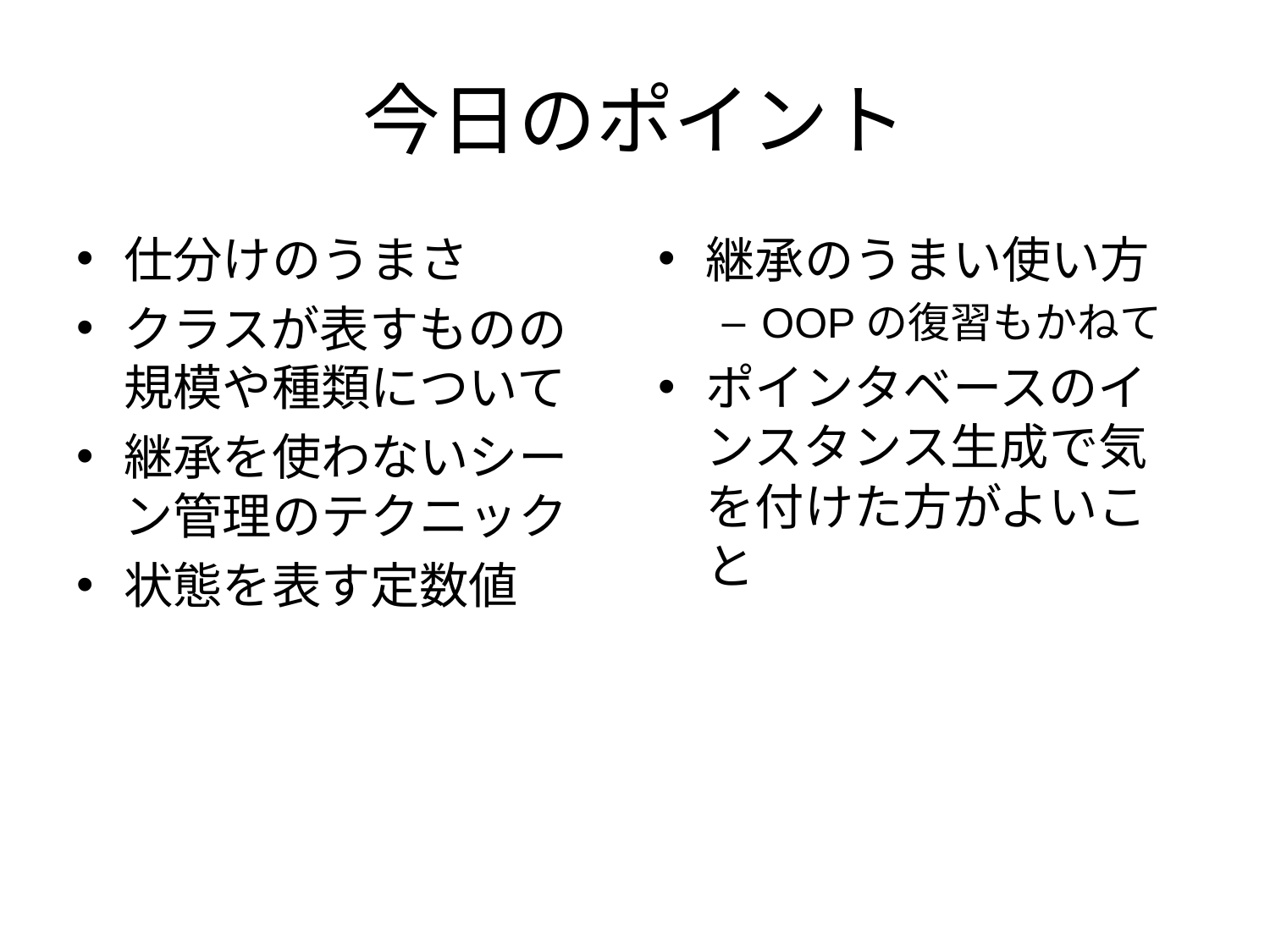

# 今日のポイント
仕分けのうまさ
クラスが表すものの規模や種類について
継承を使わないシーン管理のテクニック
状態を表す定数値

継承のうまい使い方
OOPの復習もかねて
ポインタベースのインスタンス生成で気を付けた方がよいこと